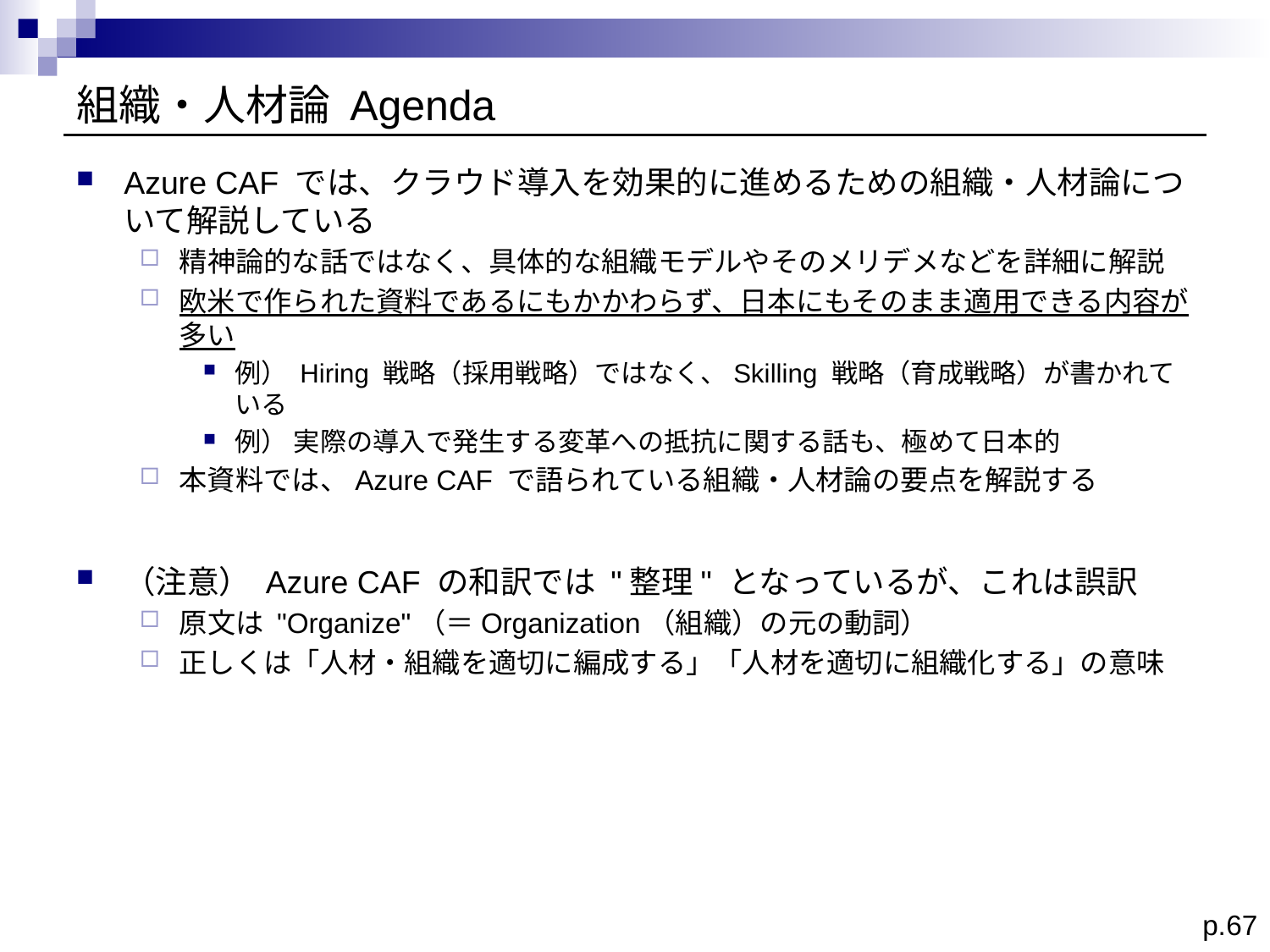

# 組織・人材論 Agenda
Azure CAF では、クラウド導入を効果的に進めるための組織・人材論について解説している
精神論的な話ではなく、具体的な組織モデルやそのメリデメなどを詳細に解説
欧米で作られた資料であるにもかかわらず、日本にもそのまま適用できる内容が多い
例） Hiring 戦略（採用戦略）ではなく、Skilling 戦略（育成戦略）が書かれている
例） 実際の導入で発生する変革への抵抗に関する話も、極めて日本的
本資料では、Azure CAF で語られている組織・人材論の要点を解説する

（注意） Azure CAF の和訳では "整理" となっているが、これは誤訳
原文は "Organize"（＝Organization（組織）の元の動詞）
正しくは「人材・組織を適切に編成する」「人材を適切に組織化する」の意味